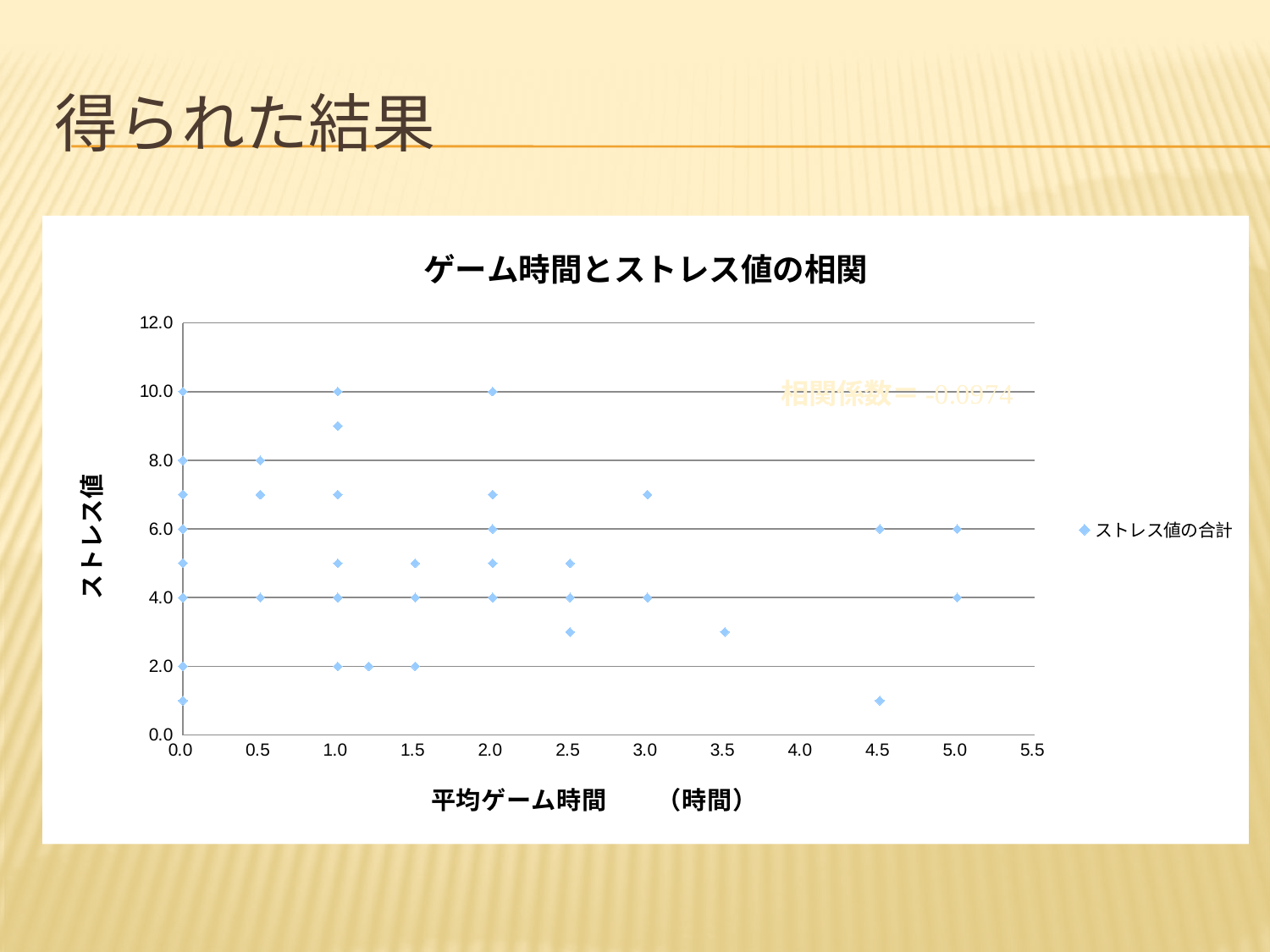

# 得られた結果

### Chart: ゲーム時間とストレス値の相関

| Category |  |
|---|---|